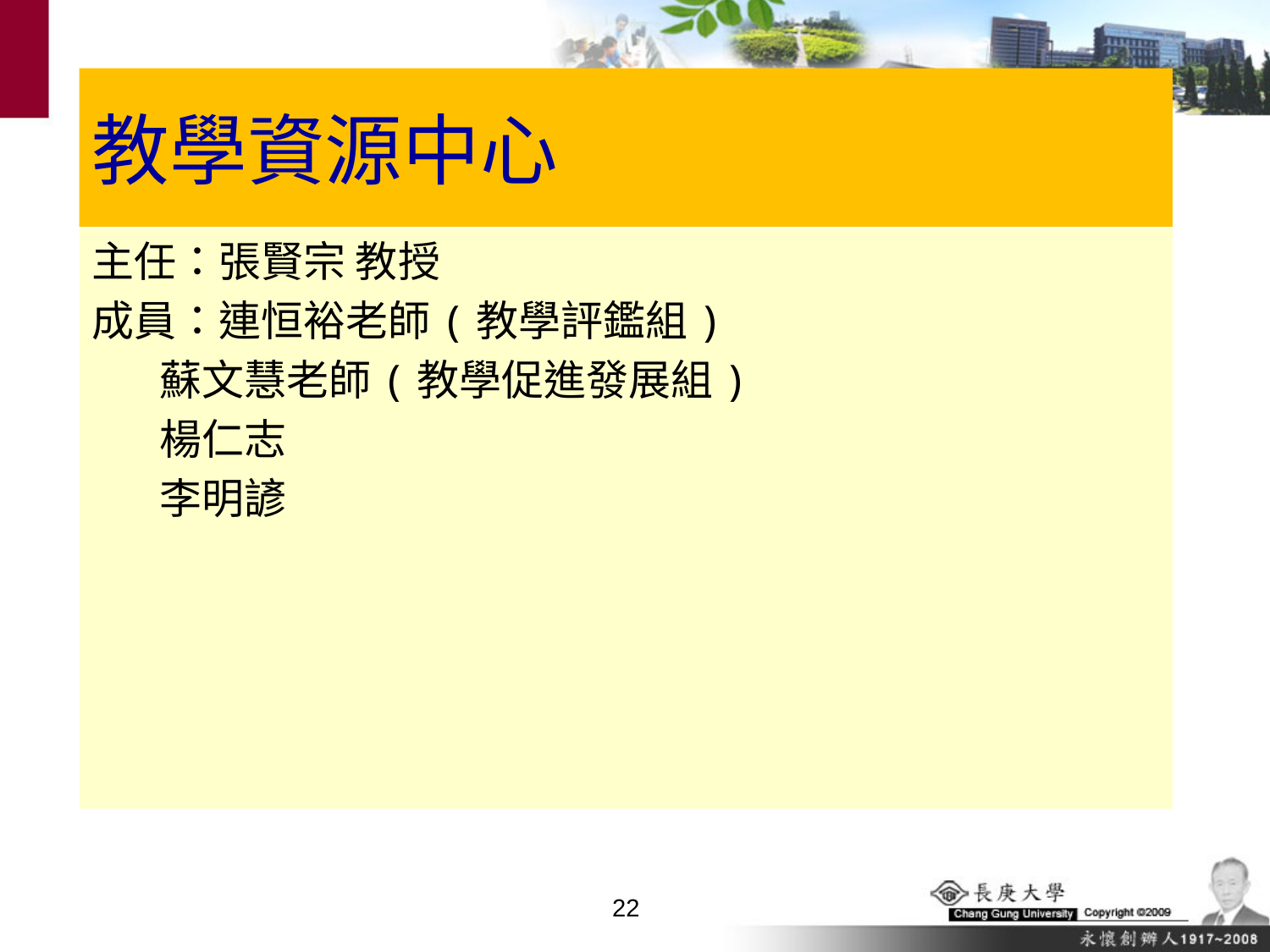

# 教學資源中心
主任：張賢宗 教授
成員：連恒裕老師(教學評鑑組)
      蘇文慧老師(教學促進發展組)
      楊仁志
      李明諺

22